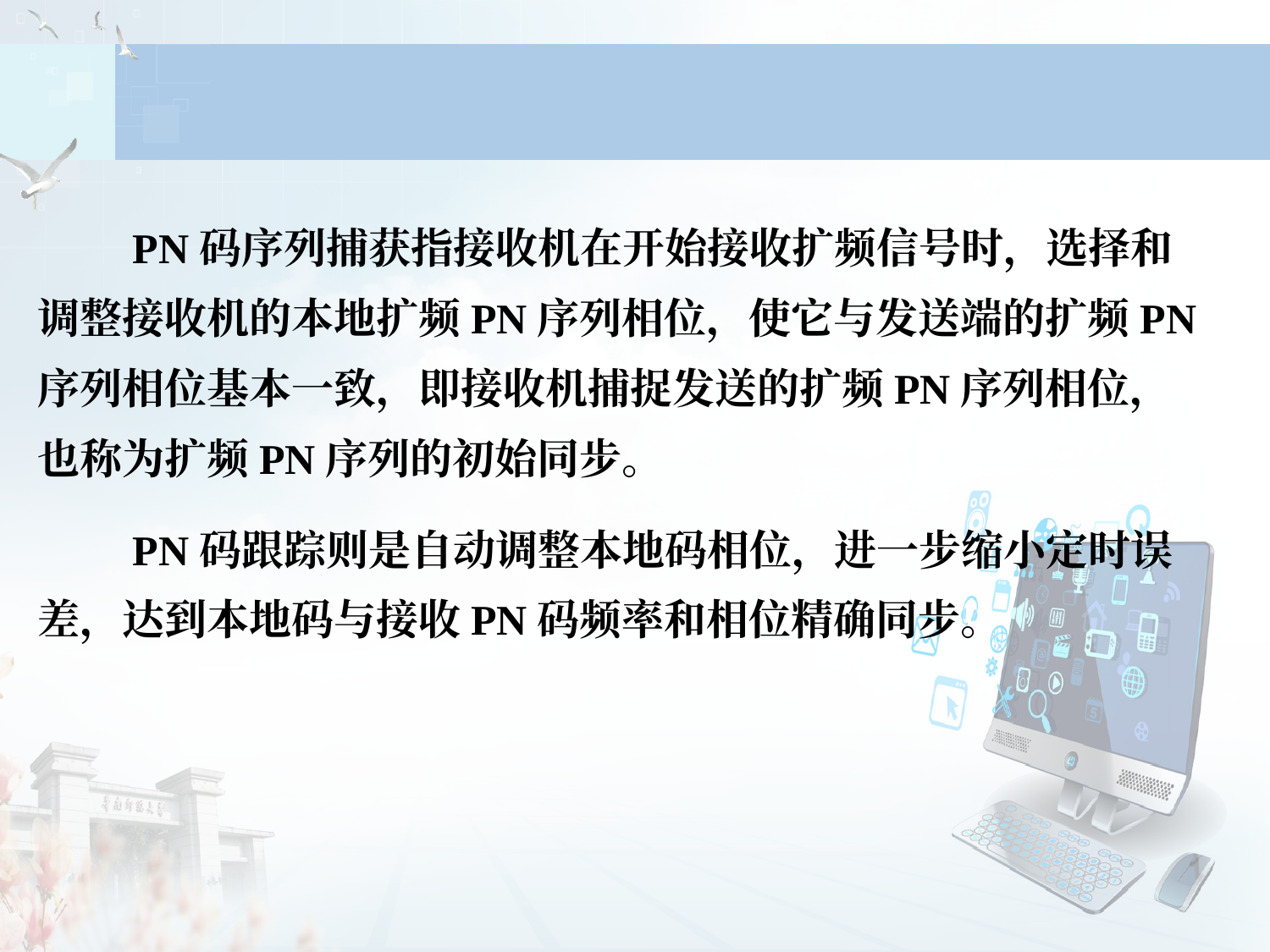

PN码序列捕获指接收机在开始接收扩频信号时，选择和调整接收机的本地扩频PN序列相位，使它与发送端的扩频PN序列相位基本一致，即接收机捕捉发送的扩频PN序列相位，也称为扩频PN序列的初始同步。
         PN码跟踪则是自动调整本地码相位，进一步缩小定时误差，达到本地码与接收PN码频率和相位精确同步。